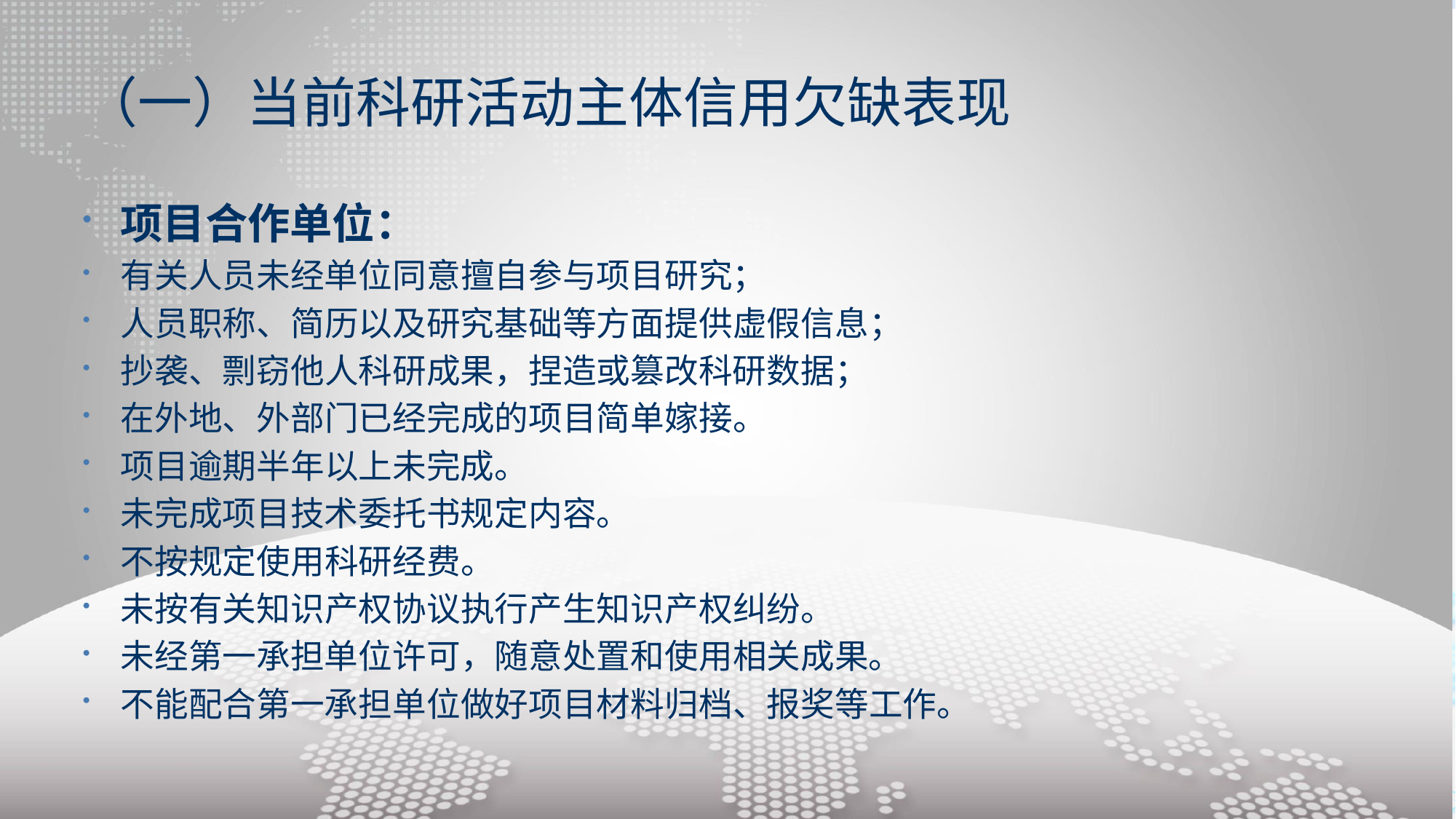

# （一）当前科研活动主体信用欠缺表现
项目合作单位：
有关人员未经单位同意擅自参与项目研究；
人员职称、简历以及研究基础等方面提供虚假信息；
抄袭、剽窃他人科研成果，捏造或篡改科研数据；
在外地、外部门已经完成的项目简单嫁接。
项目逾期半年以上未完成。
未完成项目技术委托书规定内容。
不按规定使用科研经费。
未按有关知识产权协议执行产生知识产权纠纷。
未经第一承担单位许可，随意处置和使用相关成果。
不能配合第一承担单位做好项目材料归档、报奖等工作。